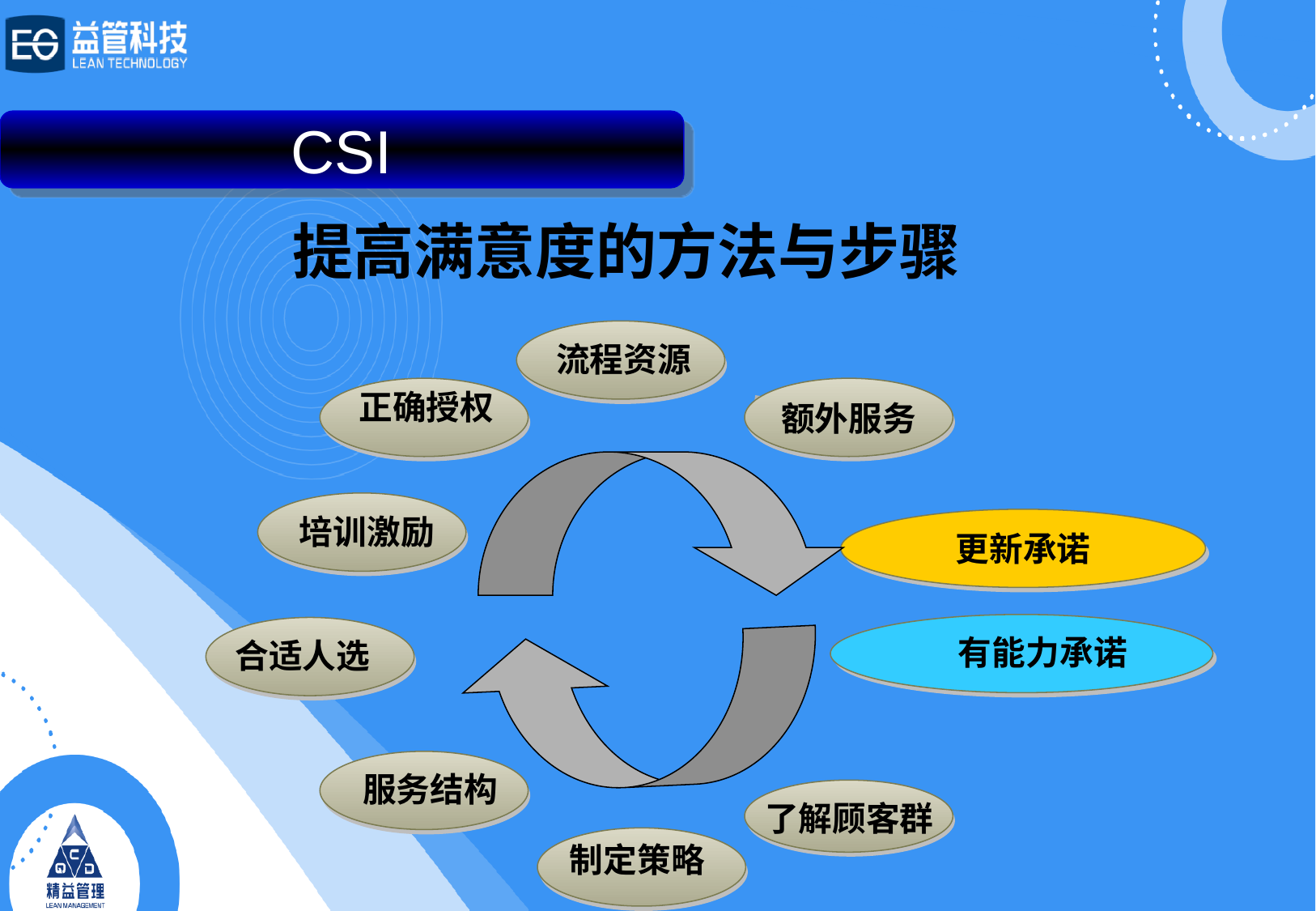

CSI
# 提高满意度的方法与步骤

流程资源

额外服务

正确授权

更新承诺

培训激励

有能力承诺
合适人选

服务结构

了解顾客群

制定策略